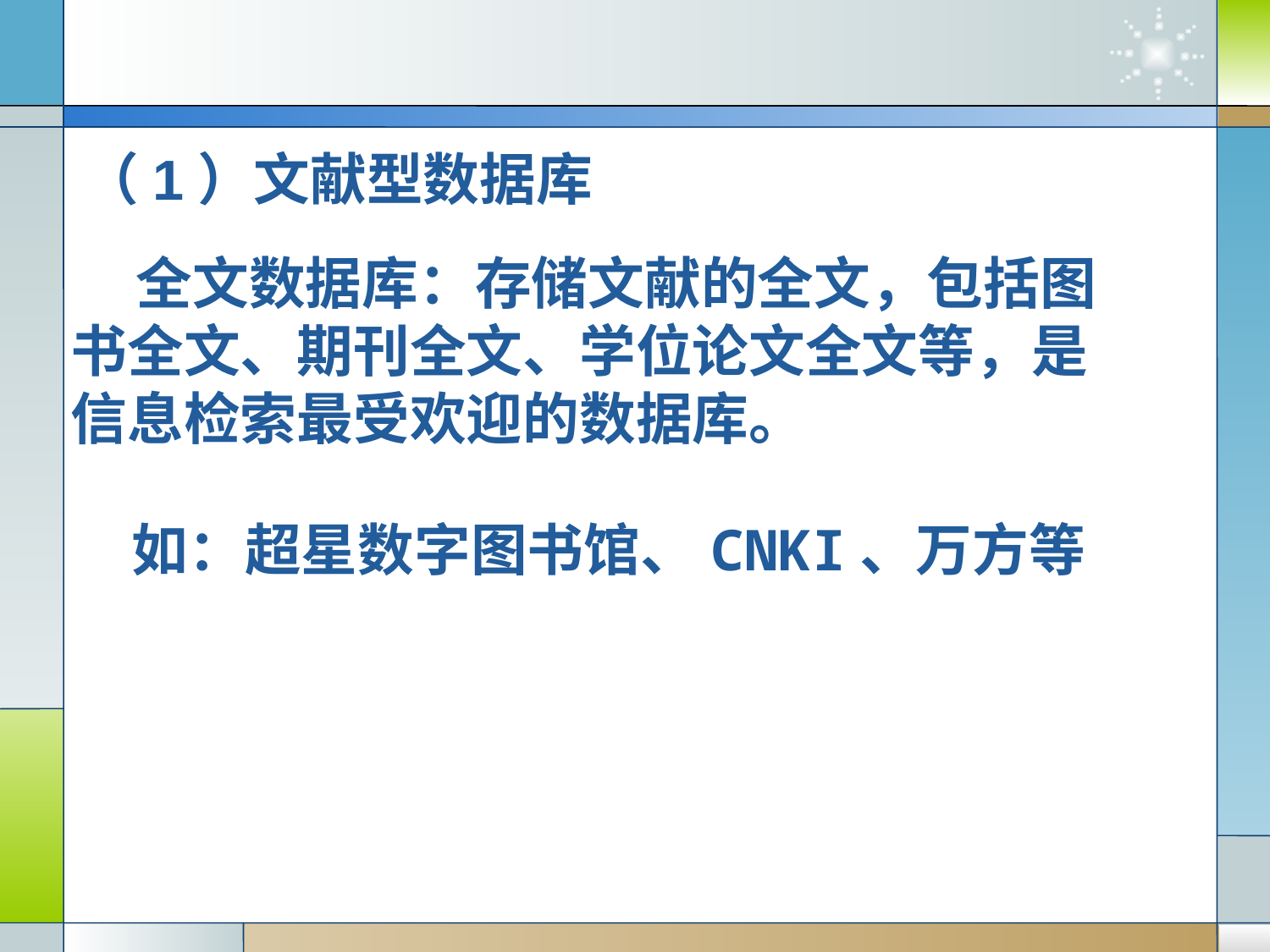

（1）文献型数据库
    全文数据库：存储文献的全文，包括图书全文、期刊全文、学位论文全文等，是信息检索最受欢迎的数据库。
  如：超星数字图书馆、CNKI、万方等